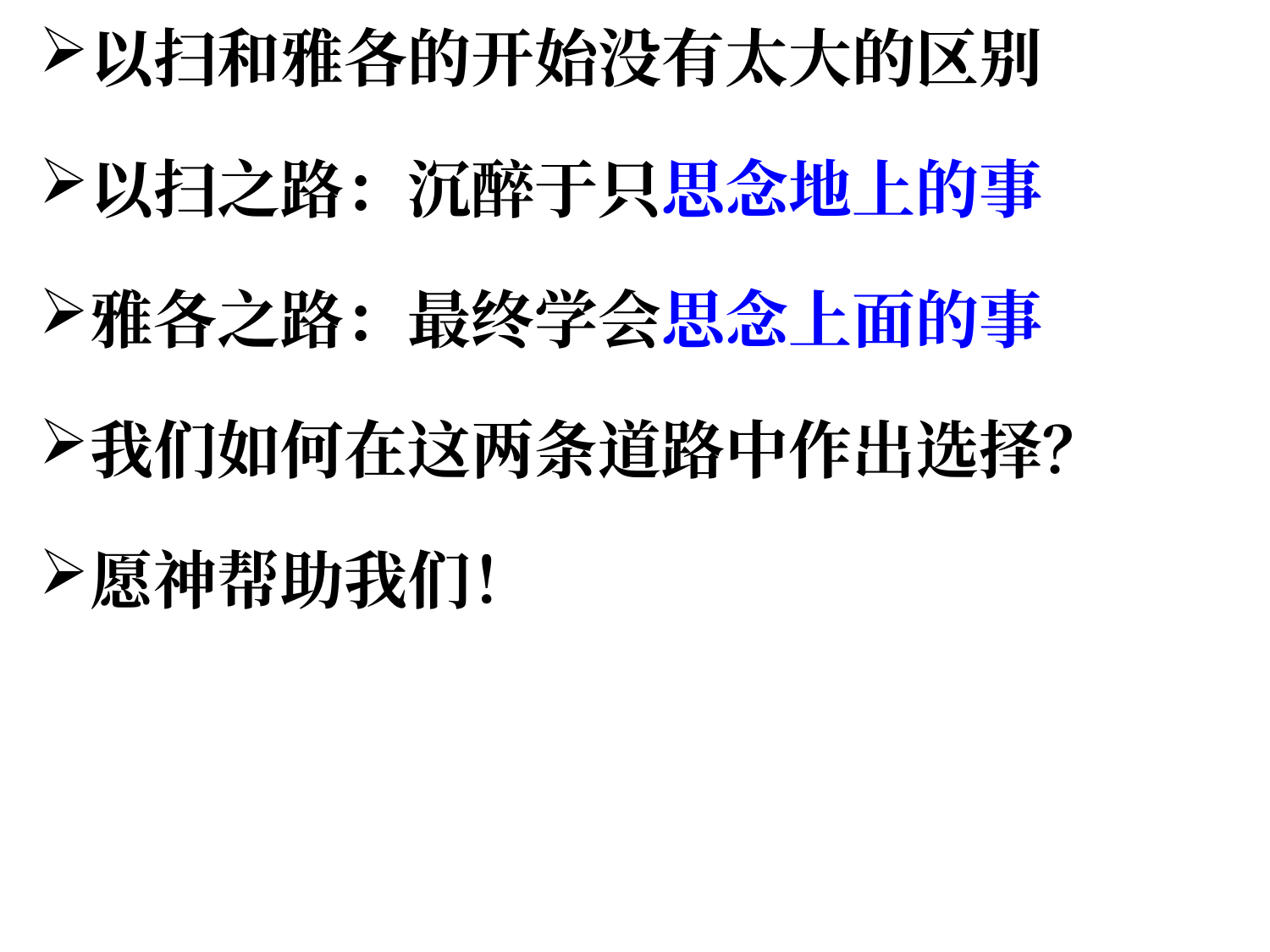

以扫和雅各的开始没有太大的区别

以扫之路：沉醉于只思念地上的事

雅各之路：最终学会思念上面的事

我们如何在这两条道路中作出选择？

愿神帮助我们！